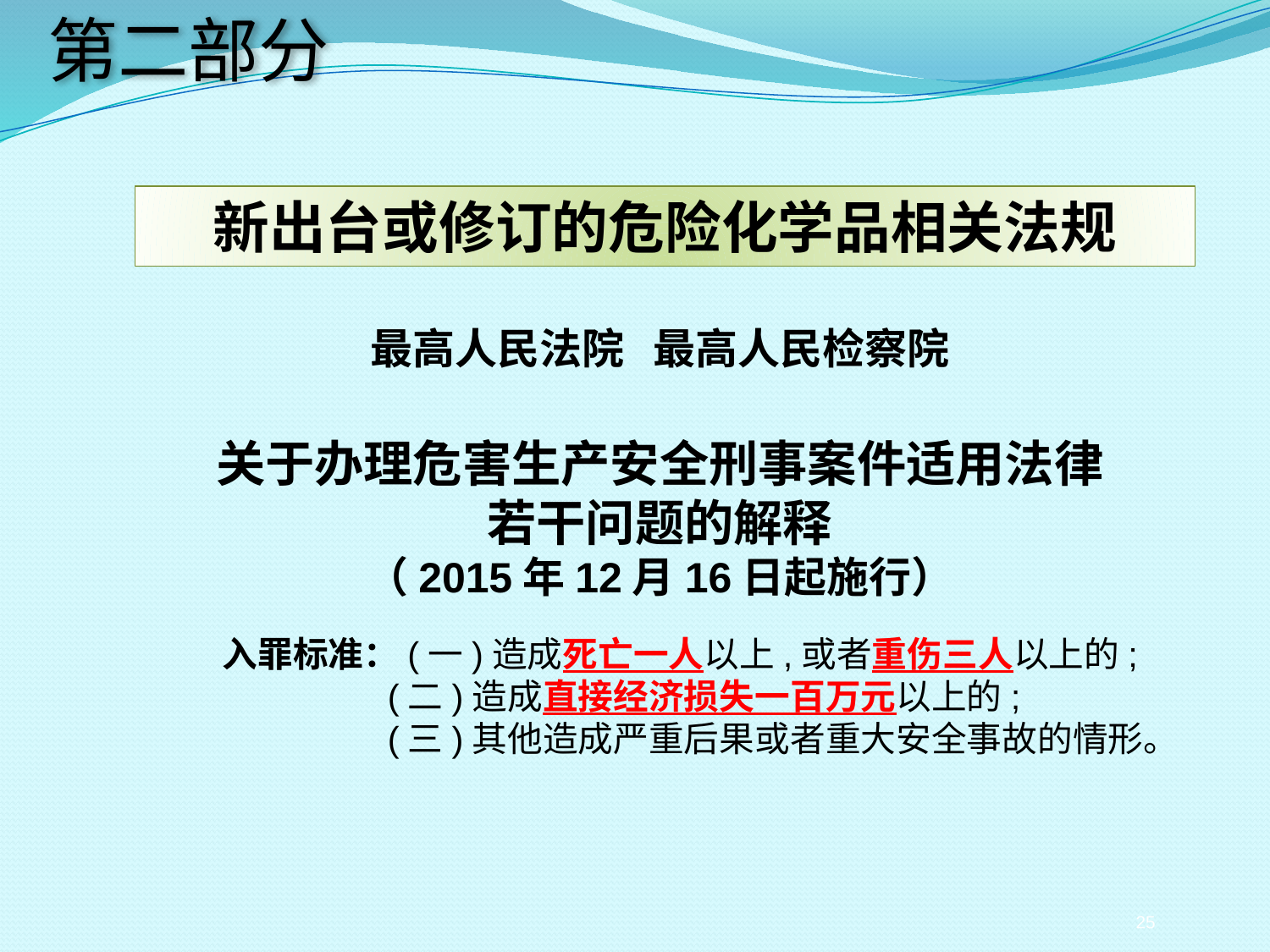

第二部分
新出台或修订的危险化学品相关法规
最高人民法院   最高人民检察院

关于办理危害生产安全刑事案件适用法律
若干问题的解释
（2015年12月16日起施行）
入罪标准：(一)造成死亡一人以上,或者重伤三人以上的;
　　           (二)造成直接经济损失一百万元以上的;
　　           (三)其他造成严重后果或者重大安全事故的情形。
25